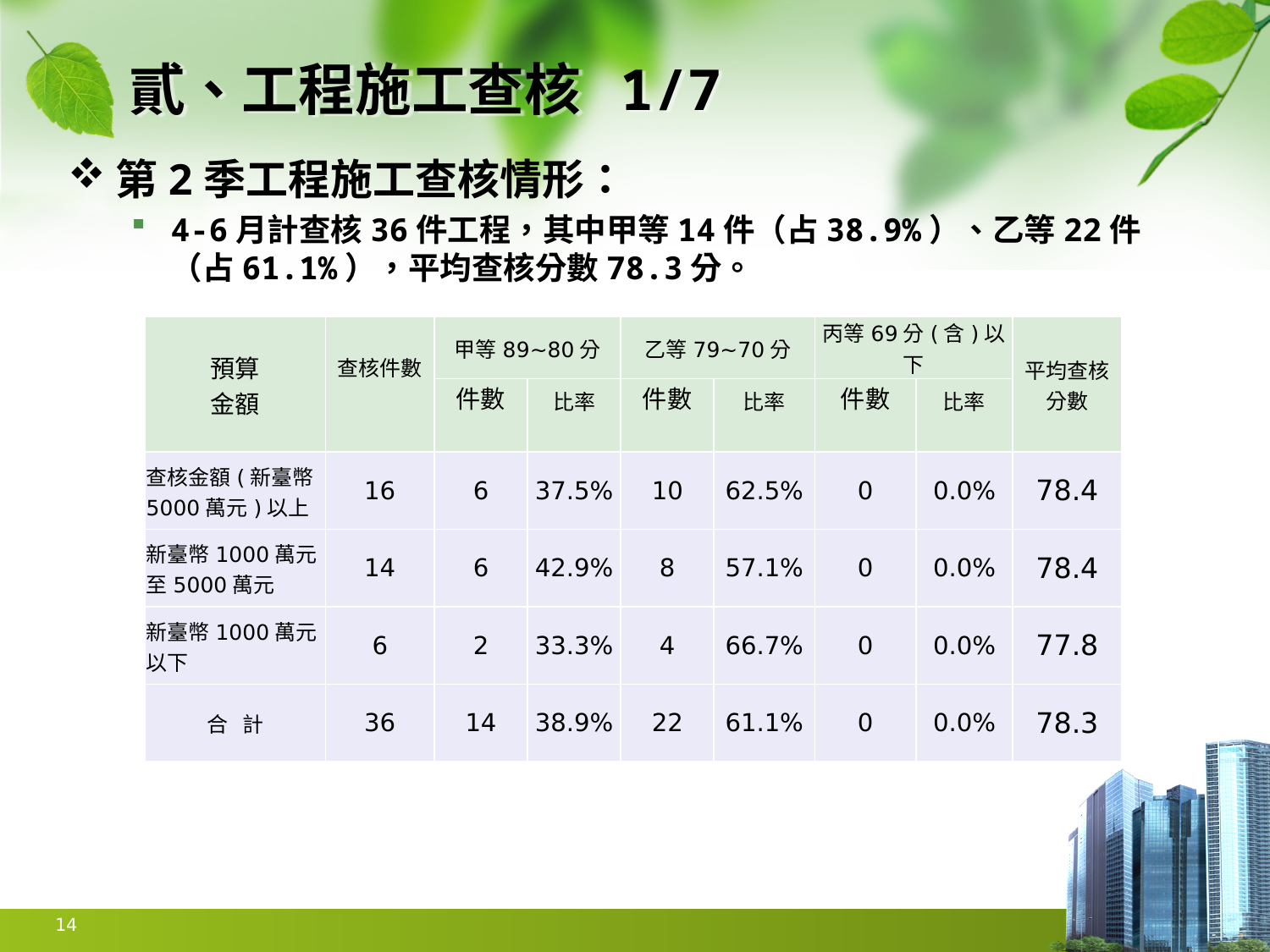

# 貳、工程施工查核  1/7
第2季工程施工查核情形：
4-6月計查核36件工程，其中甲等14件（占38.9%）、乙等22件（占61.1%），平均查核分數78.3分。

| 預算 金額 | 查核件數 | 甲等89~80分 |  | 乙等79~70分 |  | 丙等69分(含)以下 |  | 平均查核 分數 |
| --- | --- | --- | --- | --- | --- | --- | --- | --- |
|  |  | 件數 | 比率 | 件數 | 比率 | 件數 | 比率 |  |
| 查核金額(新臺幣5000萬元)以上 | 16 | 6 | 37.5% | 10 | 62.5% | 0 | 0.0% | 78.4 |
| 新臺幣1000萬元至5000萬元 | 14 | 6 | 42.9% | 8 | 57.1% | 0 | 0.0% | 78.4 |
| 新臺幣1000萬元以下 | 6 | 2 | 33.3% | 4 | 66.7% | 0 | 0.0% | 77.8 |
| 合 計 | 36 | 14 | 38.9% | 22 | 61.1% | 0 | 0.0% | 78.3 |
14